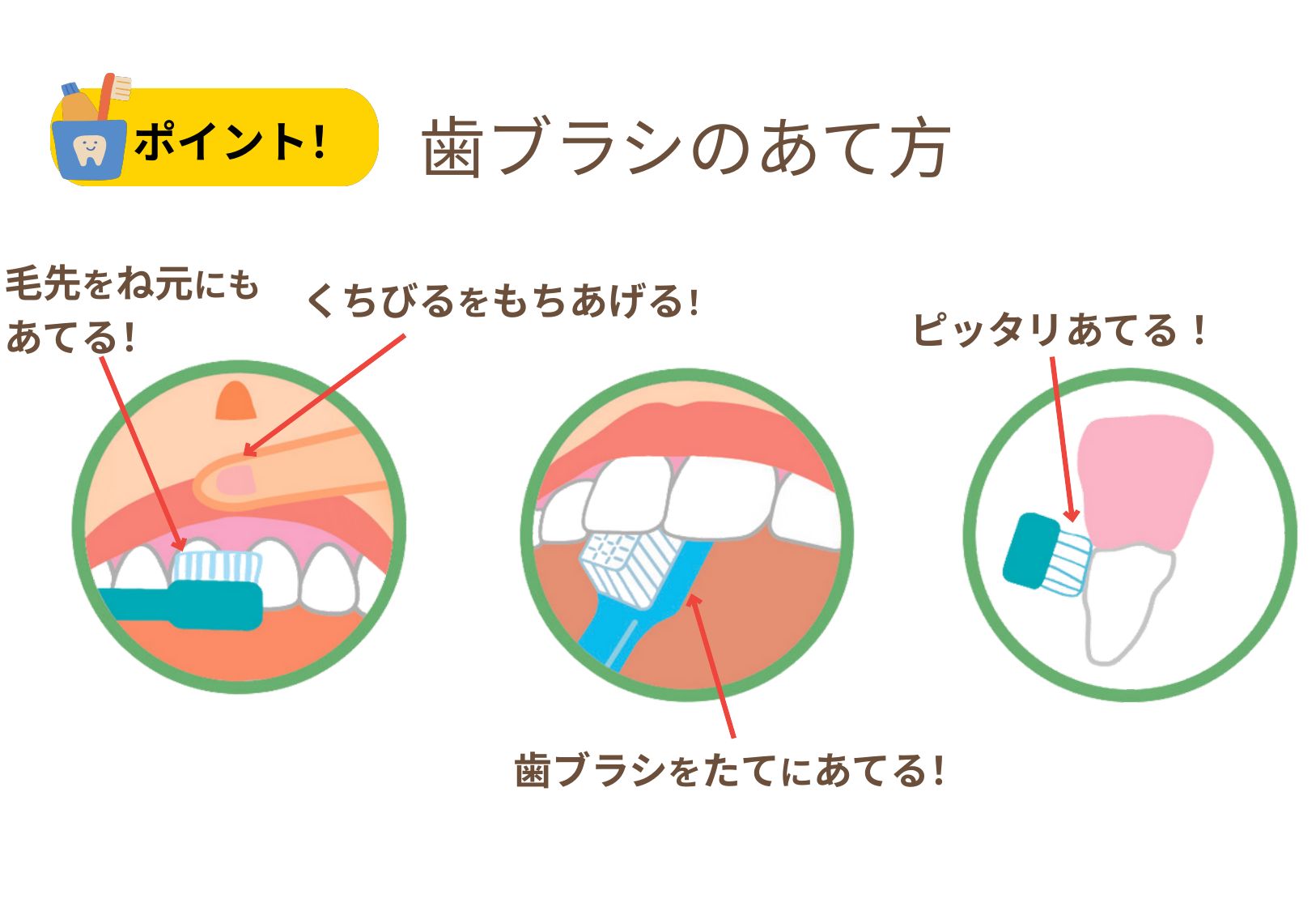

ポイント！
歯ブラシのあて方
毛先をね元にも
あてる！
くちびるをもちあげる！

ピッタリあてる！

歯ブラシをたてにあてる！